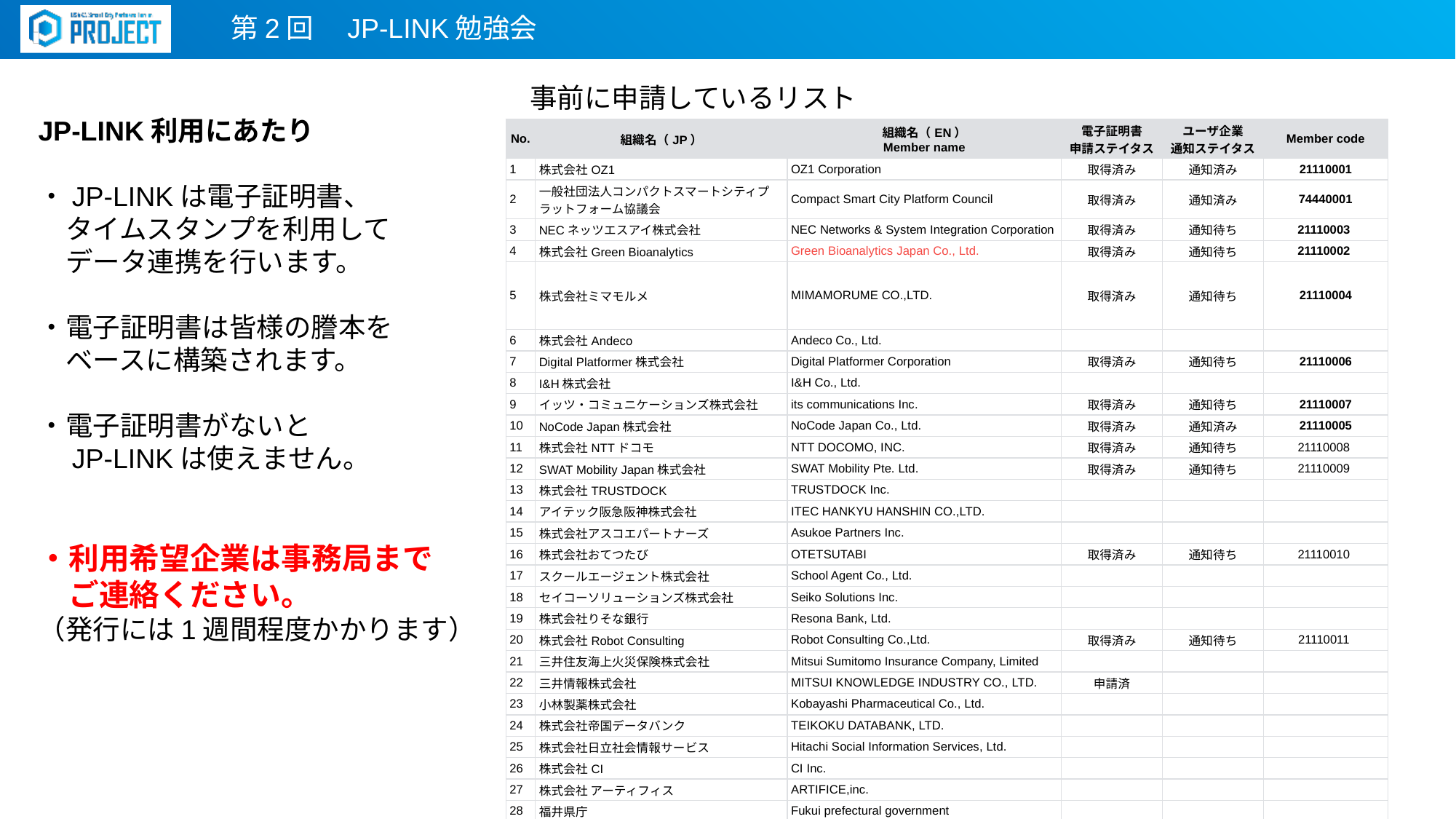

第2回　JP-LINK勉強会
事前に申請しているリスト
JP-LINK利用にあたり

・JP-LINKは電子証明書、
　タイムスタンプを利用して
　データ連携を行います。
・電子証明書は皆様の謄本を
　ベースに構築されます。

・電子証明書がないと
　JP-LINKは使えません。

・利用希望企業は事務局まで
　ご連絡ください。
（発行には1週間程度かかります）

| No. | 組織名（JP） | 組織名（EN） Member name | 電子証明書 申請ステイタス | ユーザ企業 通知ステイタス | Member code |
| --- | --- | --- | --- | --- | --- |
| 1 | 株式会社OZ1 | OZ1 Corporation | 取得済み | 通知済み | 21110001 |
| 2 | 一般社団法人コンパクトスマートシティプラットフォーム協議会 | Compact Smart City Platform Council | 取得済み | 通知済み | 74440001 |
| 3 | NECネッツエスアイ株式会社 | NEC Networks & System Integration Corporation | 取得済み | 通知待ち | 21110003 |
| 4 | 株式会社Green Bioanalytics | Green Bioanalytics Japan Co., Ltd. | 取得済み | 通知待ち | 21110002 |
| 5 | 株式会社ミマモルメ | MIMAMORUME CO.,LTD. | 取得済み | 通知待ち | 21110004 |
| 6 | 株式会社Andeco | Andeco Co., Ltd. |  |  |  |
| 7 | Digital Platformer株式会社 | Digital Platformer Corporation | 取得済み | 通知待ち | 21110006 |
| 8 | I&H株式会社 | I&H Co., Ltd. |  |  |  |
| 9 | イッツ・コミュニケーションズ株式会社 | its communications Inc. | 取得済み | 通知待ち | 21110007 |
| 10 | NoCode Japan株式会社 | NoCode Japan Co., Ltd. | 取得済み | 通知済み | 21110005 |
| 11 | 株式会社NTTドコモ | NTT DOCOMO, INC. | 取得済み | 通知待ち | 21110008 |
| 12 | SWAT Mobility Japan株式会社 | SWAT Mobility Pte. Ltd. | 取得済み | 通知待ち | 21110009 |
| 13 | 株式会社TRUSTDOCK | TRUSTDOCK Inc. |  |  |  |
| 14 | アイテック阪急阪神株式会社 | ITEC HANKYU HANSHIN CO.,LTD. |  |  |  |
| 15 | 株式会社アスコエパートナーズ | Asukoe Partners Inc. |  |  |  |
| 16 | 株式会社おてつたび | OTETSUTABI | 取得済み | 通知待ち | 21110010 |
| 17 | スクールエージェント株式会社 | School Agent Co., Ltd. |  |  |  |
| 18 | セイコーソリューションズ株式会社 | Seiko Solutions Inc. |  |  |  |
| 19 | 株式会社りそな銀行 | Resona Bank, Ltd. |  |  |  |
| 20 | 株式会社Robot Consulting | Robot Consulting Co.,Ltd. | 取得済み | 通知待ち | 21110011 |
| 21 | 三井住友海上火災保険株式会社 | Mitsui Sumitomo Insurance Company, Limited |  |  |  |
| 22 | 三井情報株式会社 | MITSUI KNOWLEDGE INDUSTRY CO., LTD. | 申請済 |  |  |
| 23 | 小林製薬株式会社 | Kobayashi Pharmaceutical Co., Ltd. |  |  |  |
| 24 | 株式会社帝国データバンク | TEIKOKU DATABANK, LTD. |  |  |  |
| 25 | 株式会社日立社会情報サービス | Hitachi Social Information Services, Ltd. |  |  |  |
| 26 | 株式会社CI | CI Inc. |  |  |  |
| 27 | 株式会社 アーティフィス | ARTIFICE,inc. |  |  |  |
| 28 | 福井県庁 | Fukui prefectural government |  |  |  |
| 29 | 関西電力株式会社 | THE KANSAI ELECTRIC POWER CO., INC. |  |  |  |
| 30 | 株式会社電通国際情報サービス | INFORMATION SERVICES INTERNATIONAL-DENTSU, LTD. |  |  |  |